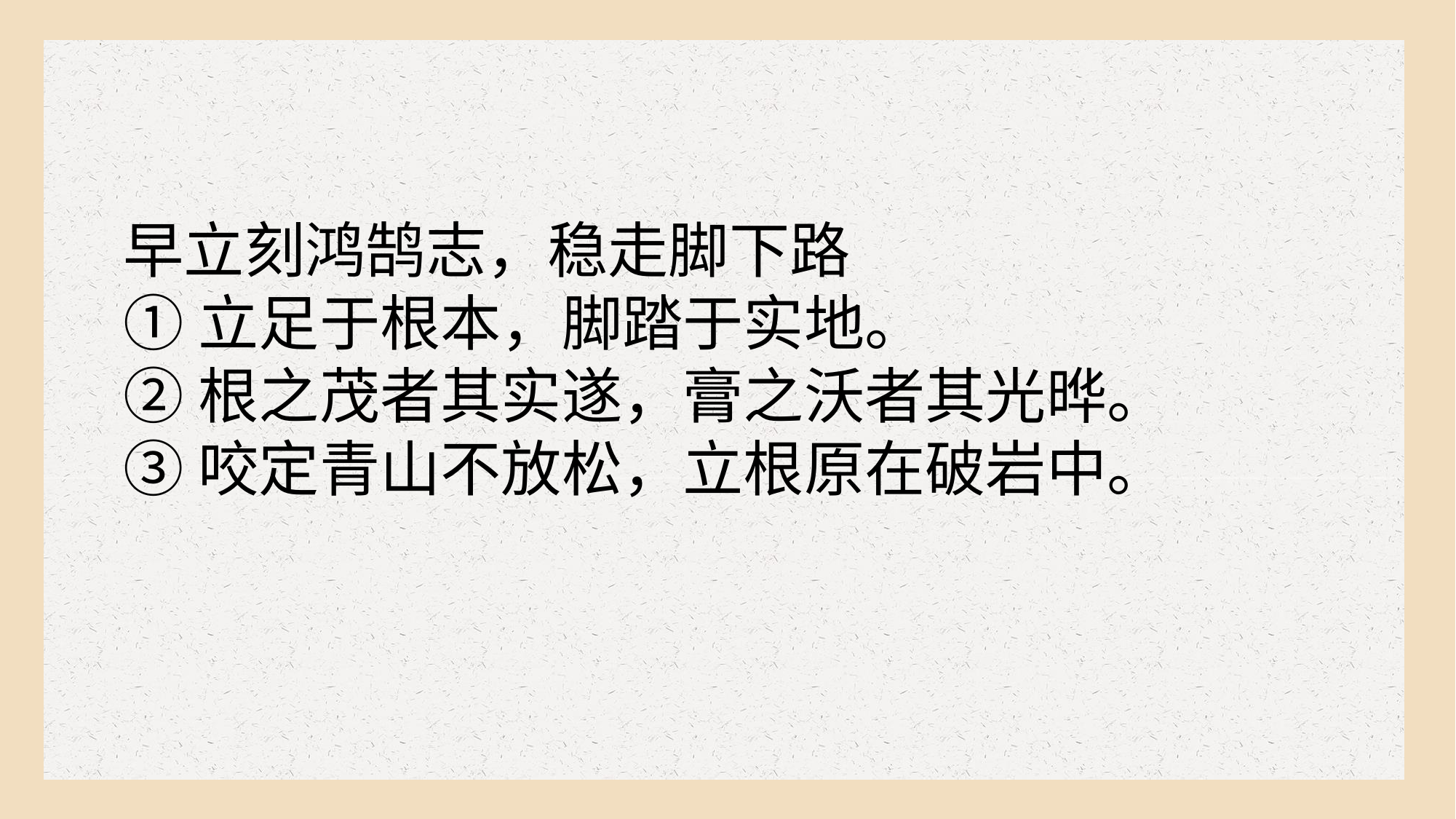

早立刻鸿鹄志，稳走脚下路
①立足于根本，脚踏于实地。
②根之茂者其实遂，膏之沃者其光晔。
③咬定青山不放松，立根原在破岩中。